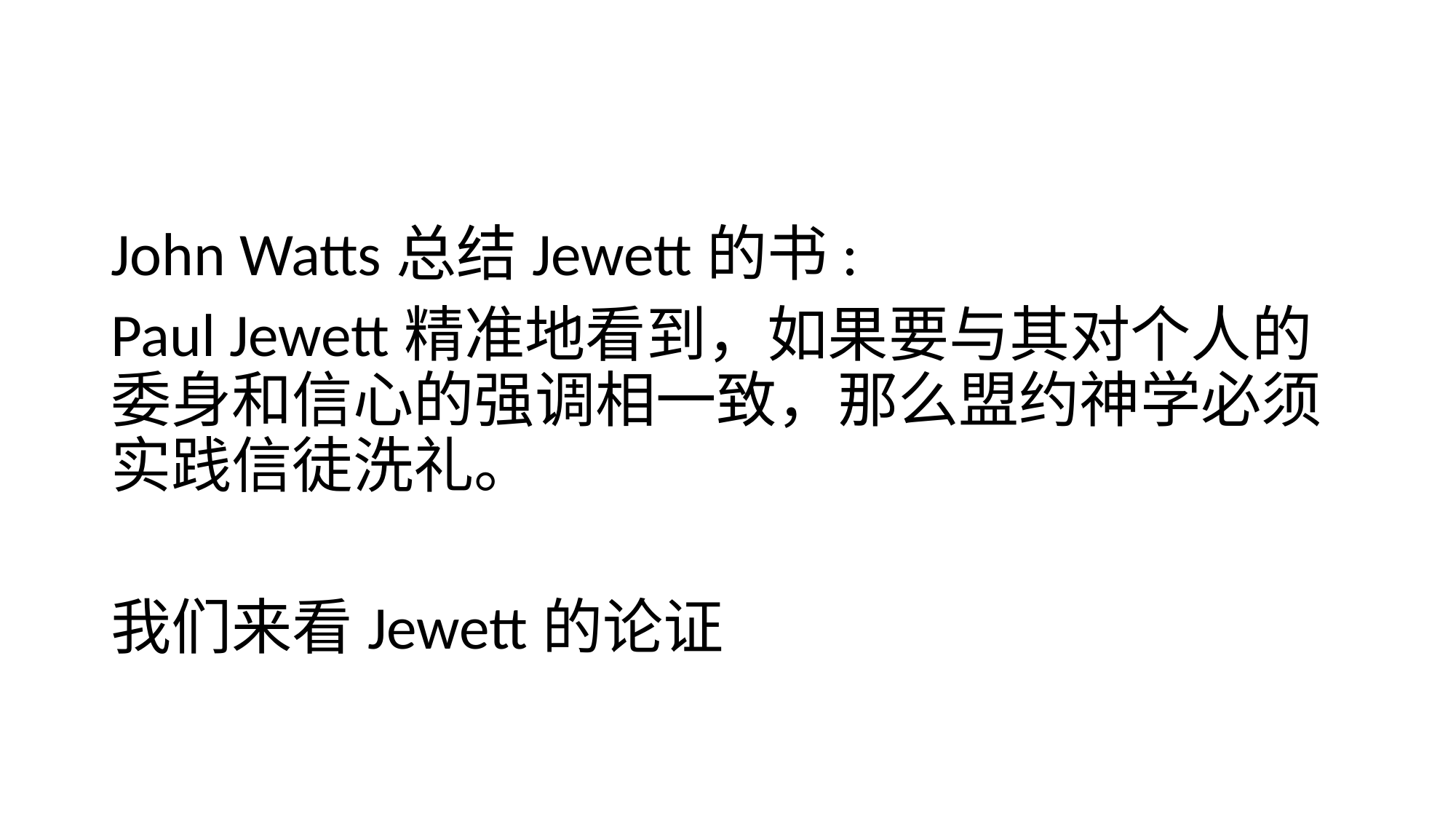

#
John Watts总结Jewett的书:
Paul Jewett精准地看到，如果要与其对个人的委身和信心的强调相一致，那么盟约神学必须实践信徒洗礼。

我们来看Jewett的论证